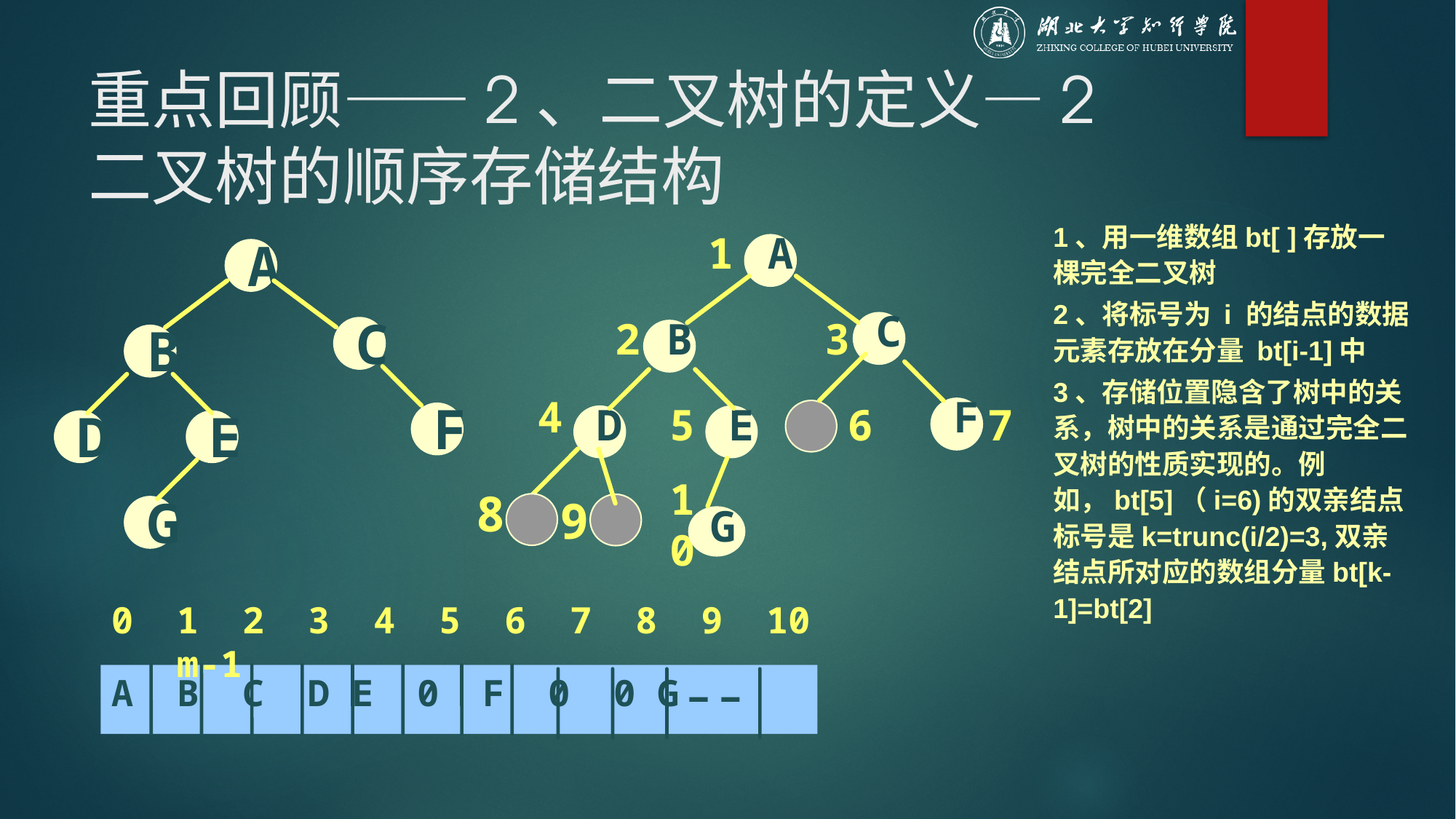

# 重点回顾——2、二叉树的定义—2 二叉树的顺序存储结构
1、用一维数组bt[ ]存放一棵完全二叉树
2、将标号为 i 的结点的数据元素存放在分量 bt[i-1]中
3、存储位置隐含了树中的关系，树中的关系是通过完全二叉树的性质实现的。例如，bt[5]（i=6)的双亲结点标号是k=trunc(i/2)=3,双亲结点所对应的数组分量bt[k-1]=bt[2]

1
 A

 A

 C

 C

2
 B

3
 B

4
 F

 F

 D

5
 E
6
7
 D

 E

10
8
 G

9

 G

0  1  2  3  4  5  6  7  8  9  10      m-1

A  B  C  D E  0  F  0  0 G